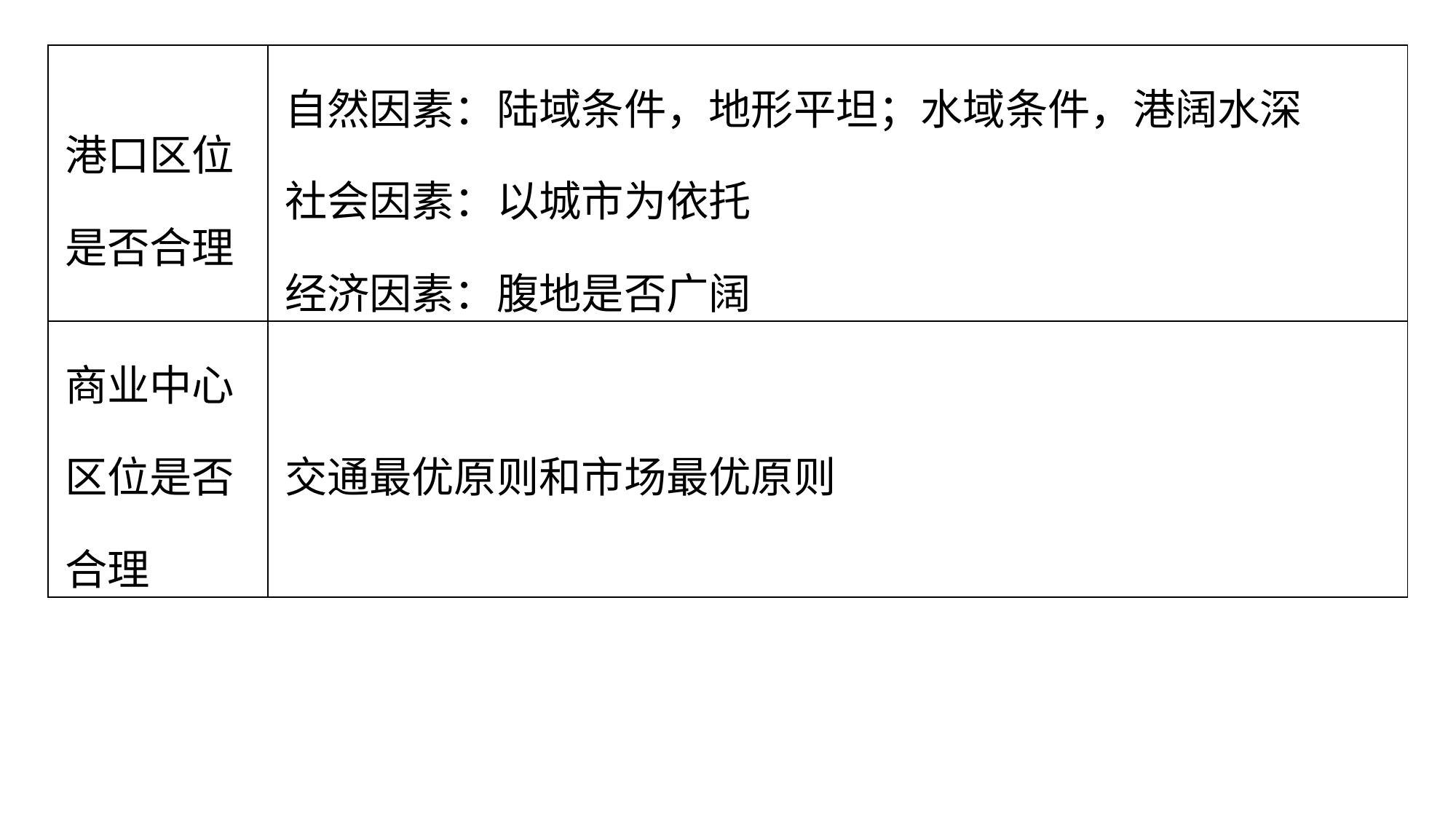

| 港口区位是否合理 | 自然因素：陆域条件，地形平坦；水域条件，港阔水深 社会因素：以城市为依托 经济因素：腹地是否广阔 |
| --- | --- |
| 商业中心区位是否合理 | 交通最优原则和市场最优原则 |